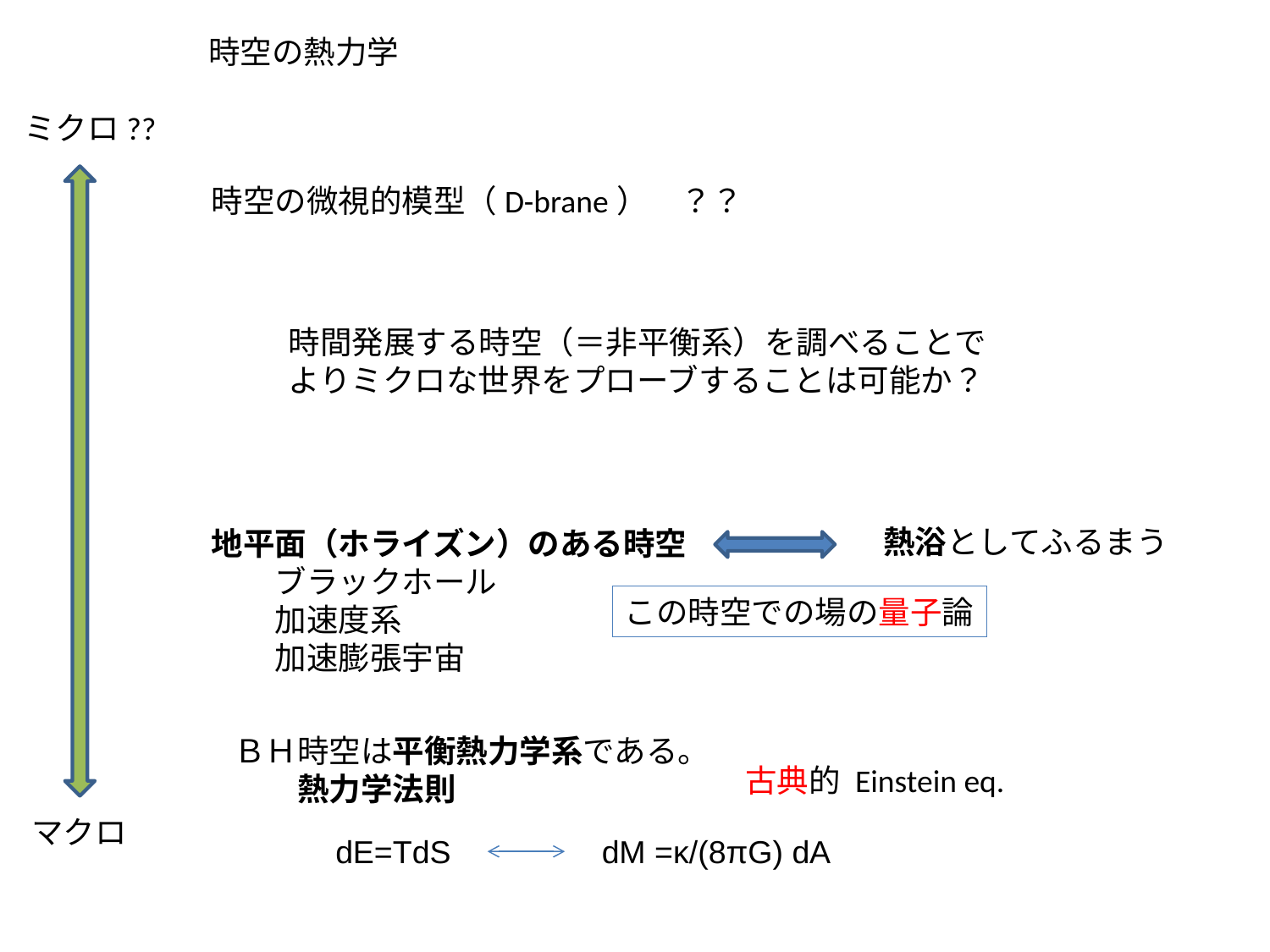

時空の熱力学
ミクロ??

時空の微視的模型（D-brane）　？？
時間発展する時空（＝非平衡系）を調べることで
よりミクロな世界をプローブすることは可能か？
熱浴としてふるまう
地平面（ホライズン）のある時空
　　ブラックホール
　　加速度系
　　加速膨張宇宙

この時空での場の量子論
ＢＨ時空は平衡熱力学系である。
　　熱力学法則
古典的 Einstein eq.
マクロ
dE=TdS
dM =κ/(8πG) dA